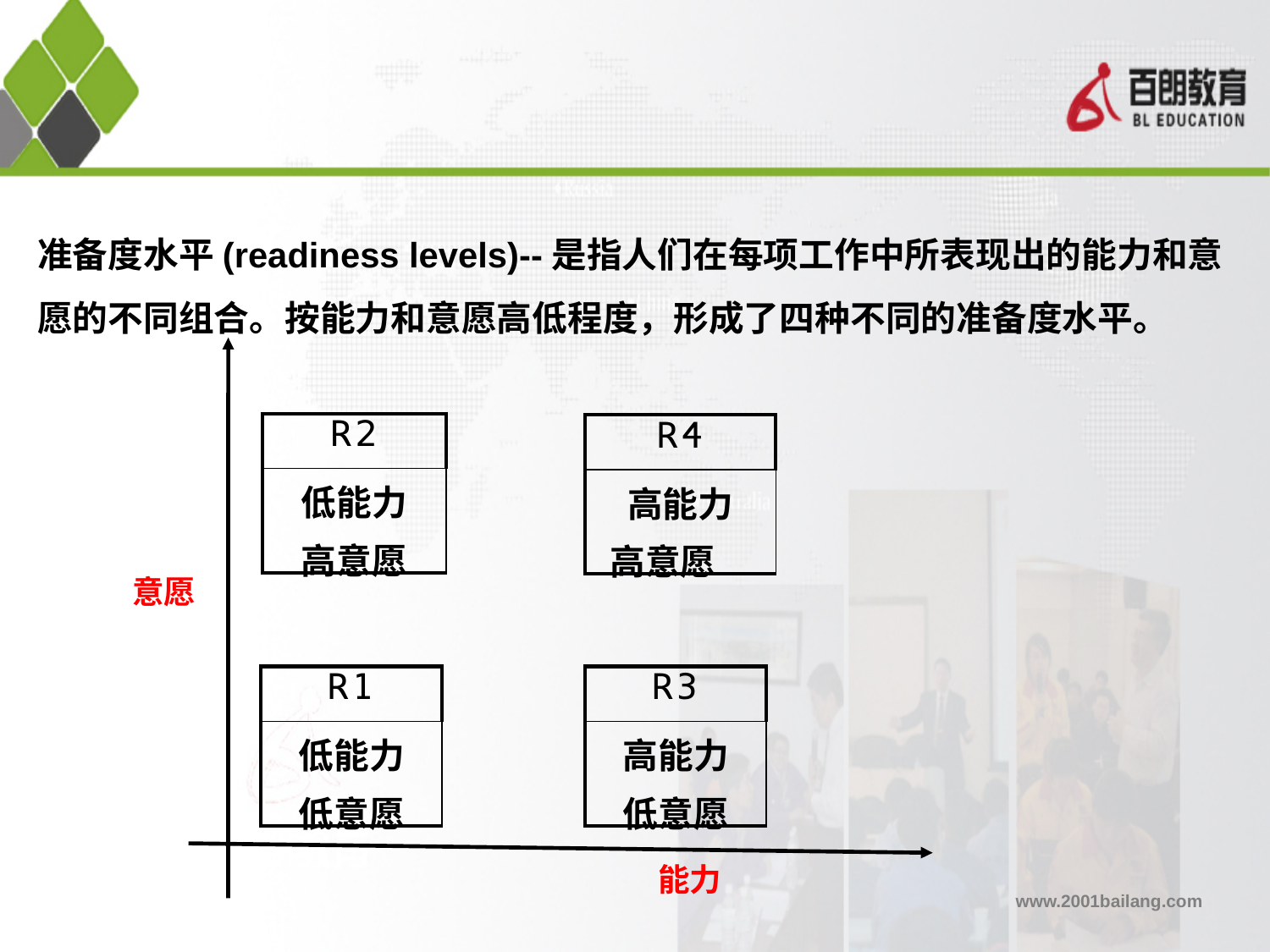

准备度水平(readiness levels)--是指人们在每项工作中所表现出的能力和意愿的不同组合。按能力和意愿高低程度，形成了四种不同的准备度水平。

| R2 |
| --- |
| 低能力 高意愿 |
| R4 |
| --- |
| 高能力 高意愿 |
意愿
| R1 |
| --- |
| 低能力 低意愿 |
| R3 |
| --- |
| 高能力 低意愿 |

能力